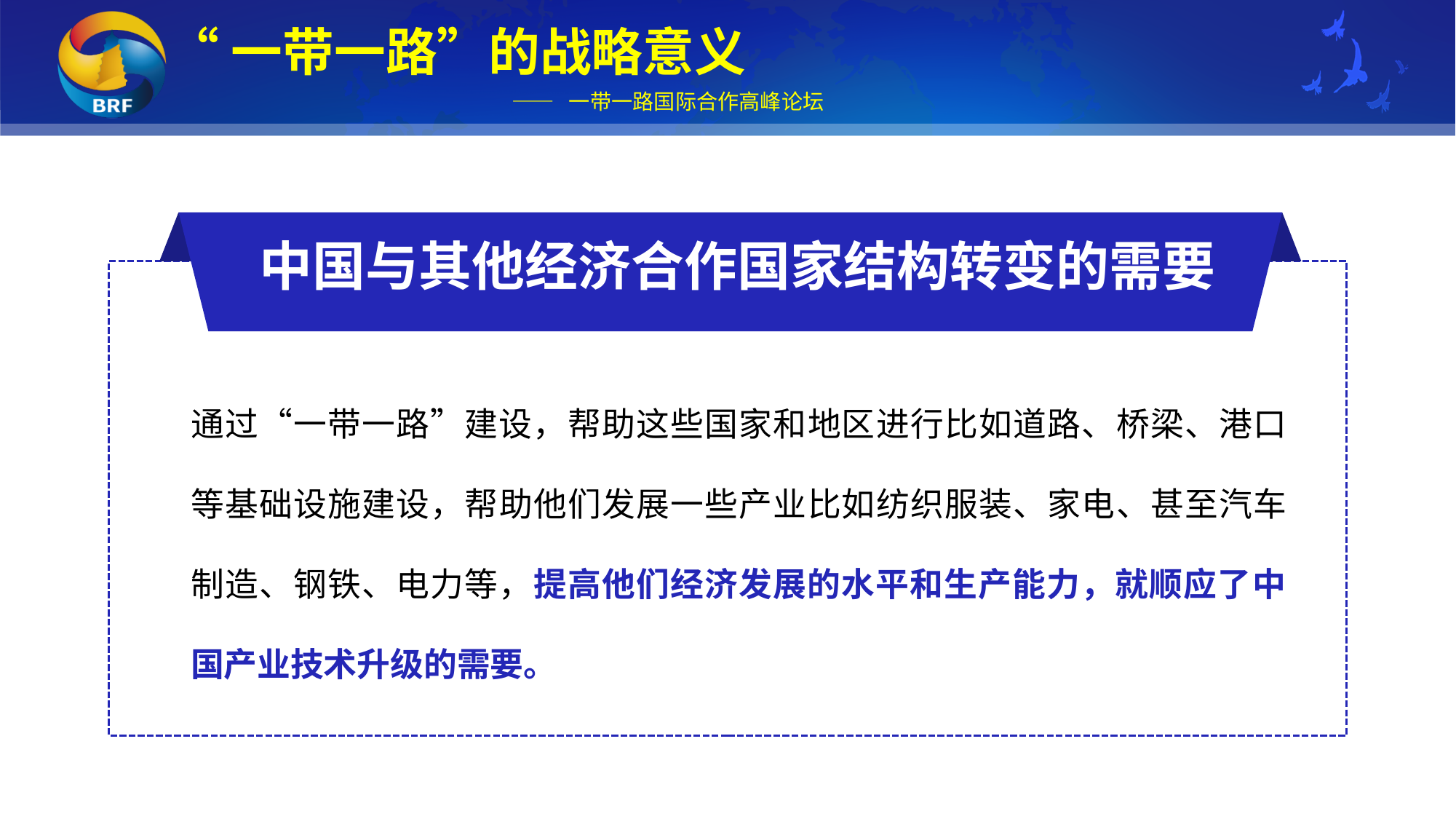

“一带一路”的战略意义
——  一带一路国际合作高峰论坛

中国与其他经济合作国家结构转变的需要

通过“一带一路”建设，帮助这些国家和地区进行比如道路、桥梁、港口等基础设施建设，帮助他们发展一些产业比如纺织服装、家电、甚至汽车制造、钢铁、电力等，提高他们经济发展的水平和生产能力，就顺应了中国产业技术升级的需要。